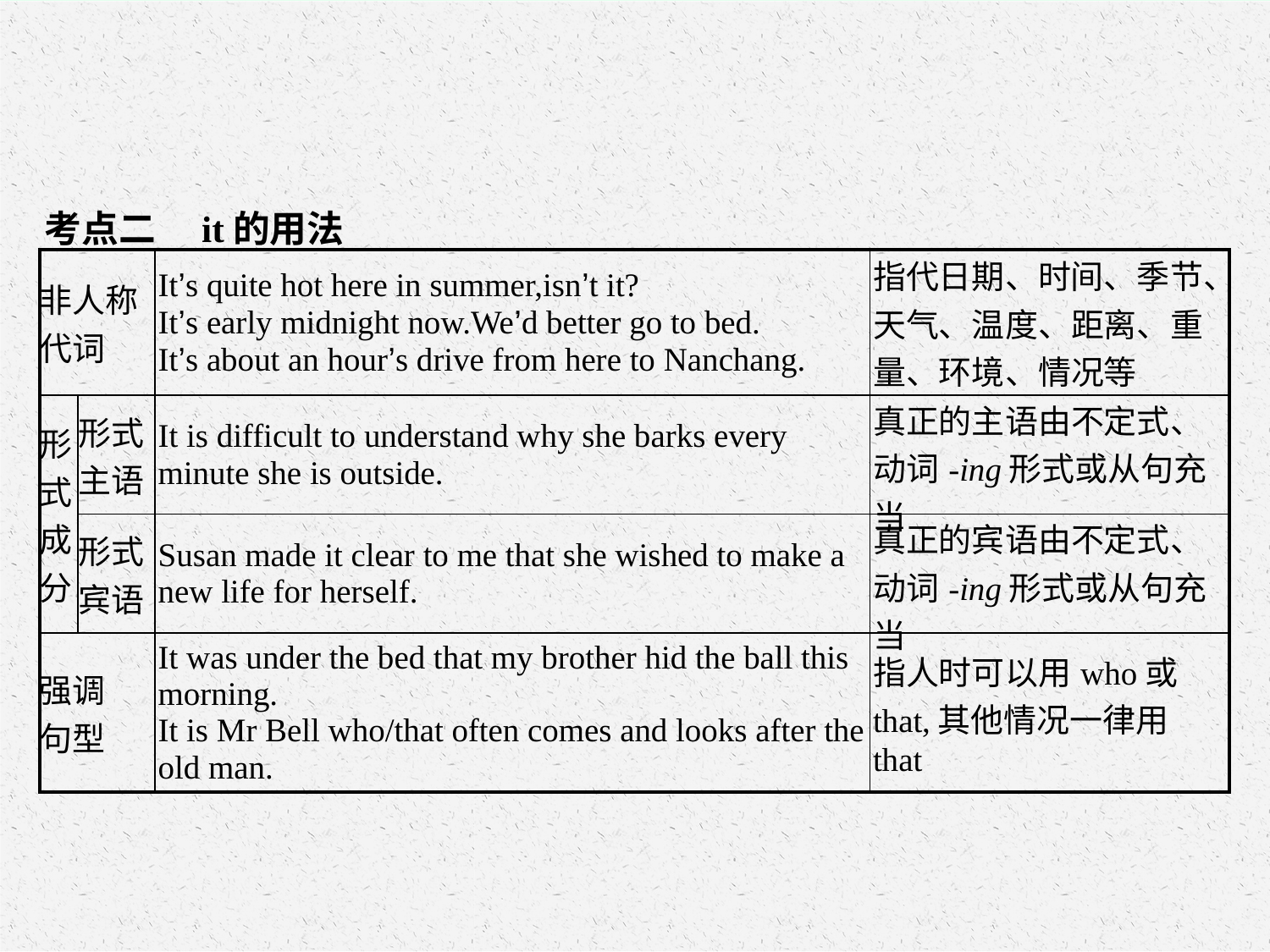

考点二　it的用法
| 非人称 代词 |  | It’s quite hot here in summer,isn’t it? It’s early midnight now.We’d better go to bed. It’s about an hour’s drive from here to Nanchang. | 指代日期、时间、季节、天气、温度、距离、重量、环境、情况等 |
| --- | --- | --- | --- |
| 形式 成分 | 形式 主语 | It is difficult to understand why she barks every minute she is outside. | 真正的主语由不定式、动词-ing形式或从句充当 |
|  | 形式 宾语 | Susan made it clear to me that she wished to make a new life for herself. | 真正的宾语由不定式、动词-ing形式或从句充当 |
| 强调 句型 |  | It was under the bed that my brother hid the ball this morning. It is Mr Bell who/that often comes and looks after the old man. | 指人时可以用who或that,其他情况一律用that |